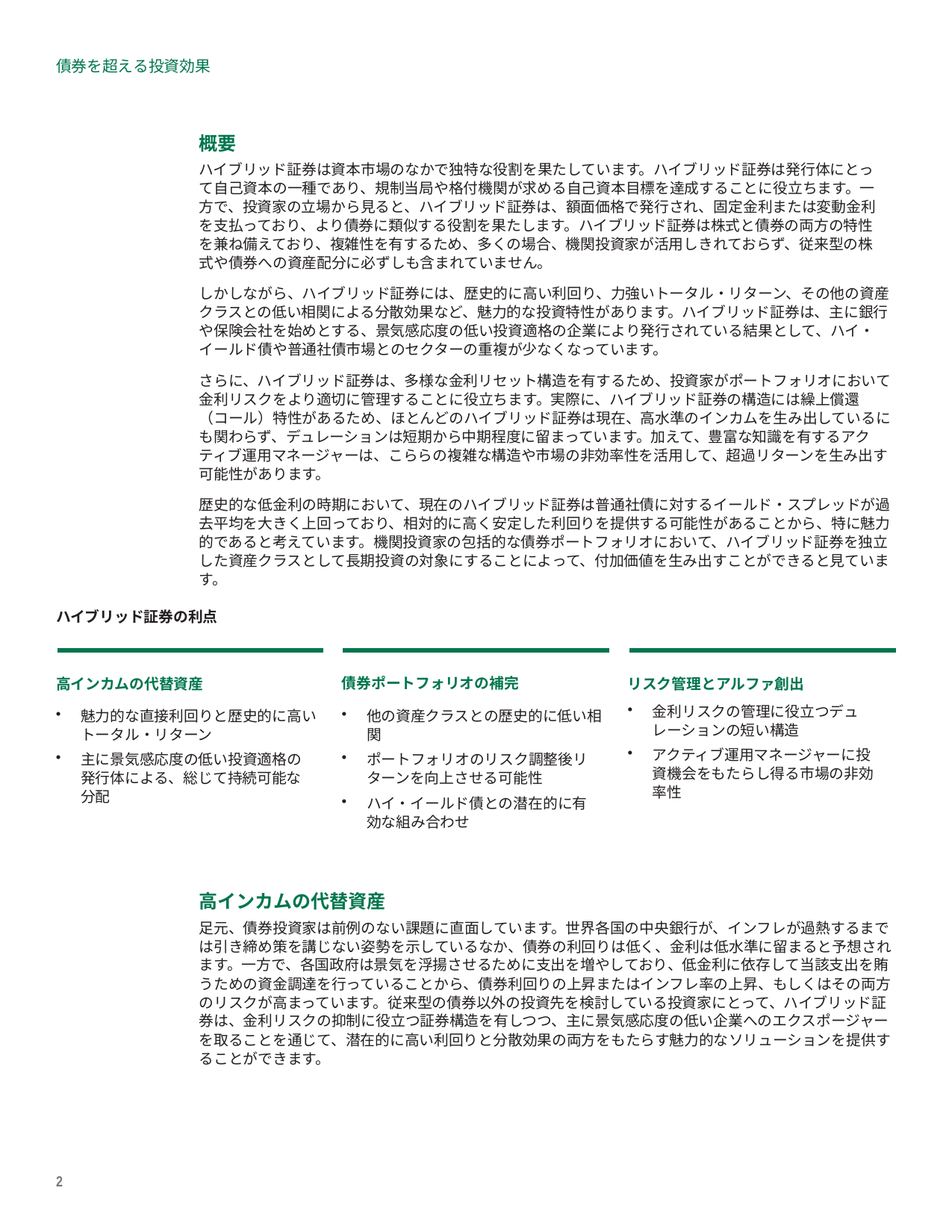

債券を超える投資効果
概要
ハイブリッド証券は資本市場のなかで独特な役割を果たしています。ハイブリッド証券は発行体にとって自己資本の一種であり、規制当局や格付機関が求める自己資本目標を達成することに役立ちます。一方で、投資家の立場から見ると、ハイブリッド証券は、額面価格で発行され、固定金利または変動金利を支払っており、より債券に類似する役割を果たします。ハイブリッド証券は株式と債券の両方の特性を兼ね備えており、複雑性を有するため、多くの場合、機関投資家が活用しきれておらず、従来型の株式や債券への資産配分に必ずしも含まれていません。
しかしながら、ハイブリッド証券には、歴史的に高い利回り、力強いトータル・リターン、その他の資産クラスとの低い相関による分散効果など、魅力的な投資特性があります。ハイブリッド証券は、主に銀行や保険会社を始めとする、景気感応度の低い投資適格の企業により発行されている結果として、ハイ・イールド債や普通社債市場とのセクターの重複が少なくなっています。
さらに、ハイブリッド証券は、多様な金利リセット構造を有するため、投資家がポートフォリオにおいて金利リスクをより適切に管理することに役立ちます。実際に、ハイブリッド証券の構造には繰上償還（コール）特性があるため、ほとんどのハイブリッド証券は現在、高水準のインカムを生み出しているにも関わらず、デュレーションは短期から中期程度に留まっています。加えて、豊富な知識を有するアクティブ運用マネージャーは、こららの複雑な構造や市場の非効率性を活用して、超過リターンを生み出す可能性があります。
歴史的な低金利の時期において、現在のハイブリッド証券は普通社債に対するイールド・スプレッドが過去平均を大きく上回っており、相対的に高く安定した利回りを提供する可能性があることから、特に魅力的であると考えています。機関投資家の包括的な債券ポートフォリオにおいて、ハイブリッド証券を独立した資産クラスとして長期投資の対象にすることによって、付加価値を生み出すことができると見ています。
ハイブリッド証券の利点

リスク管理とアルファ創出
債券ポートフォリオの補完
高インカムの代替資産
金利リスクの管理に役立つデュレーションの短い構造
アクティブ運用マネージャーに投資機会をもたらし得る市場の非効率性
他の資産クラスとの歴史的に低い相関
ポートフォリオのリスク調整後リターンを向上させる可能性
ハイ・イールド債との潜在的に有効な組み合わせ
魅力的な直接利回りと歴史的に高いトータル・リターン
主に景気感応度の低い投資適格の発行体による、総じて持続可能な分配
高インカムの代替資産
足元、債券投資家は前例のない課題に直面しています。世界各国の中央銀行が、インフレが過熱するまでは引き締め策を講じない姿勢を示しているなか、債券の利回りは低く、金利は低水準に留まると予想されます。一方で、各国政府は景気を浮揚させるために支出を増やしており、低金利に依存して当該支出を賄うための資金調達を行っていることから、債券利回りの上昇またはインフレ率の上昇、もしくはその両方のリスクが高まっています。従来型の債券以外の投資先を検討している投資家にとって、ハイブリッド証券は、金利リスクの抑制に役立つ証券構造を有しつつ、主に景気感応度の低い企業へのエクスポージャーを取ることを通じて、潜在的に高い利回りと分散効果の両方をもたらす魅力的なソリューションを提供することができます。
2